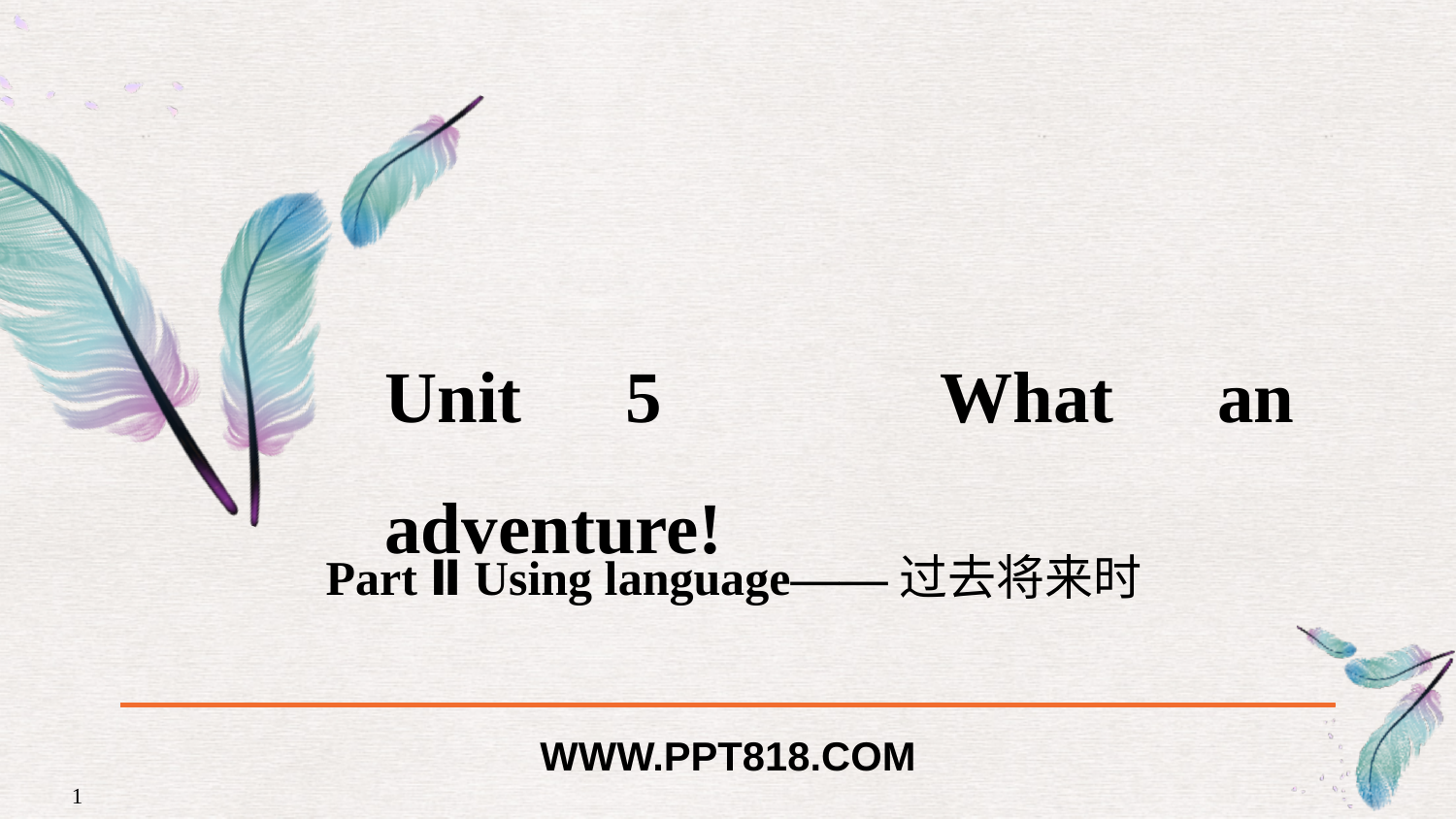

Unit 5　What an adventure!
Part Ⅱ Using language——过去将来时
WWW.PPT818.COM